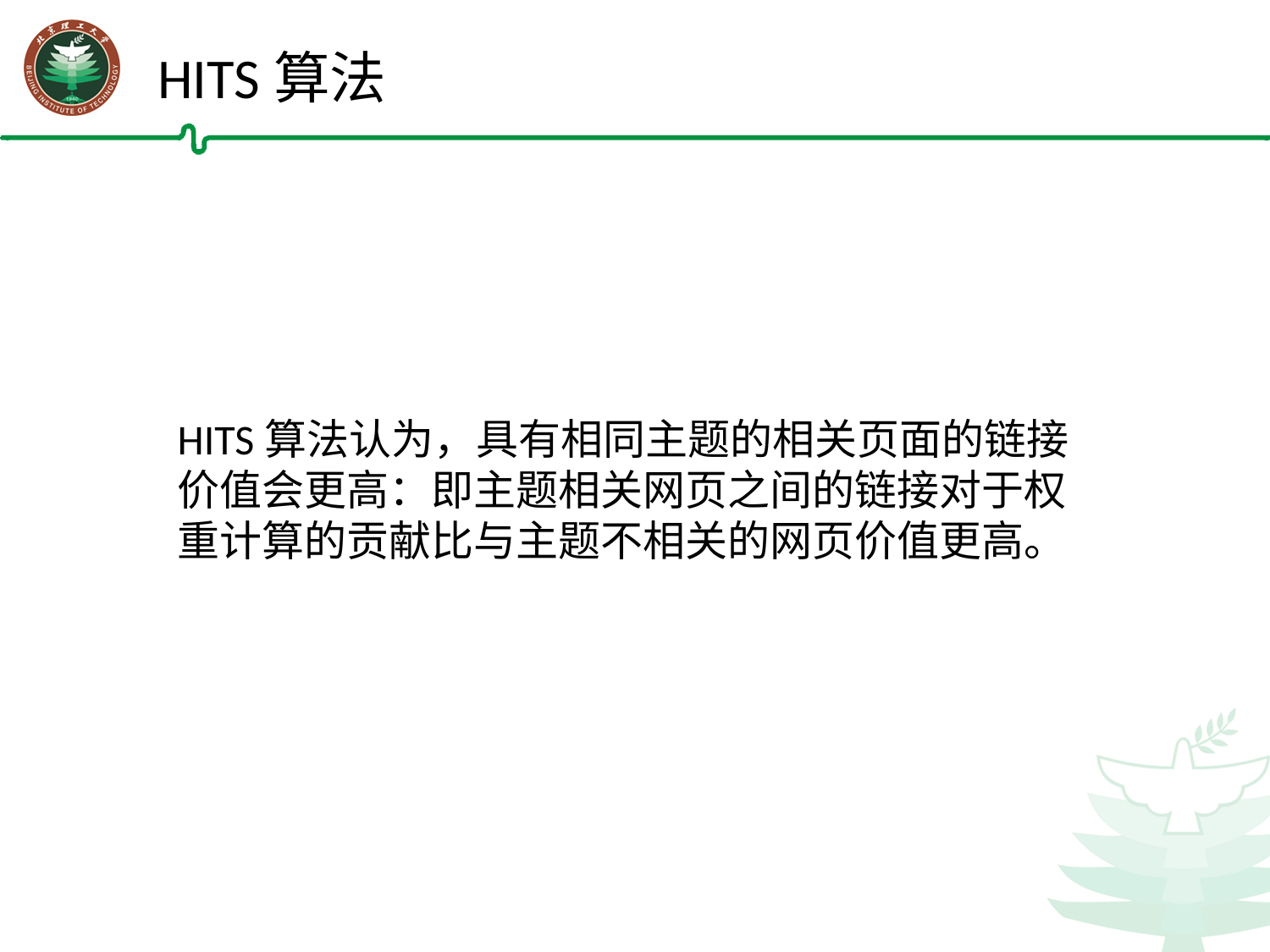

HITS算法
HITS算法认为，具有相同主题的相关页面的链接价值会更高：即主题相关网页之间的链接对于权重计算的贡献比与主题不相关的网页价值更高。